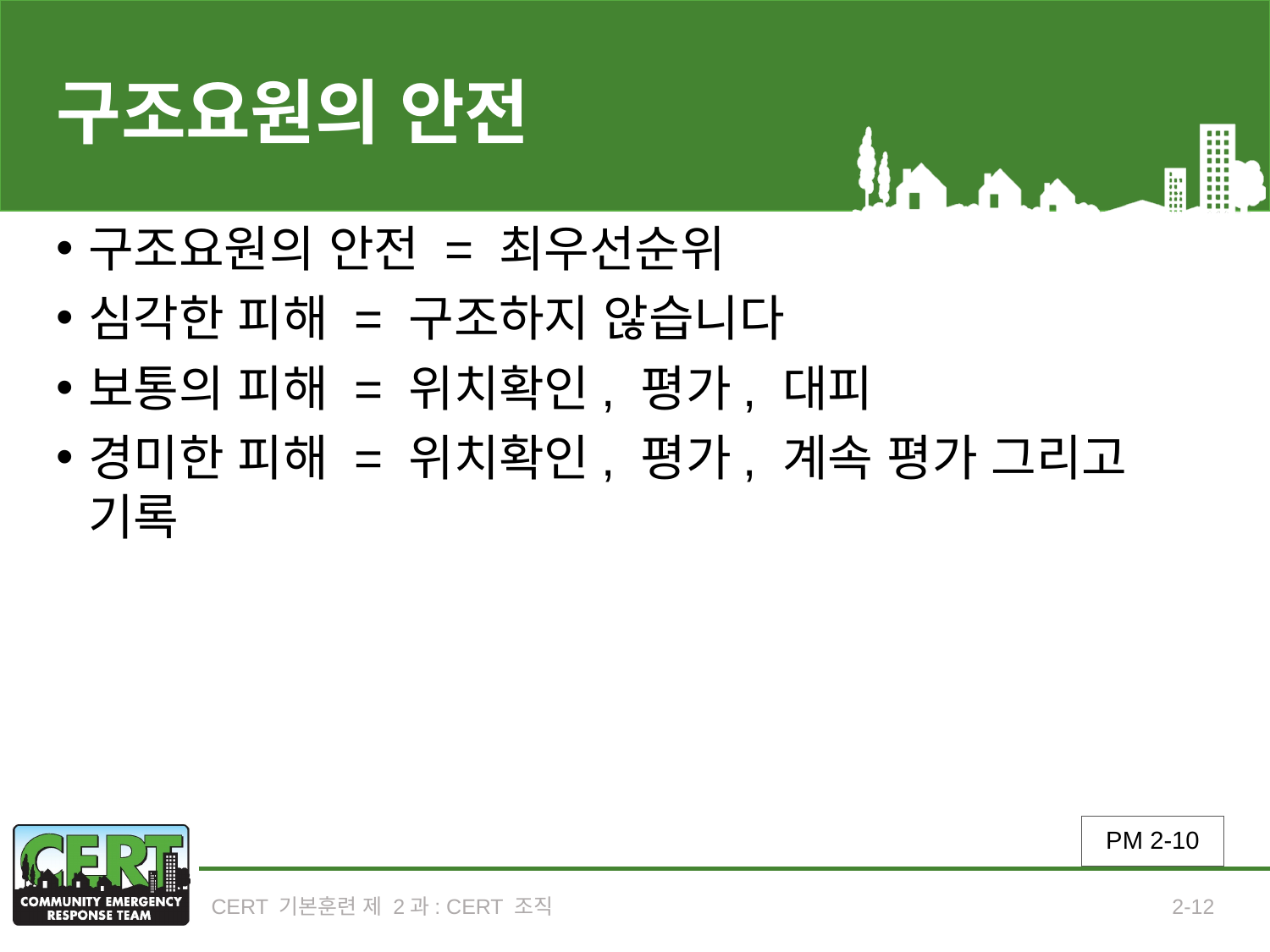

# 구조요원의 안전
구조요원의 안전 = 최우선순위
심각한 피해 = 구조하지 않습니다
보통의 피해 = 위치확인, 평가, 대피
경미한 피해 = 위치확인, 평가, 계속 평가 그리고 기록
PM 2-10
CERT 기본훈련 제 2과: CERT 조직
2-12